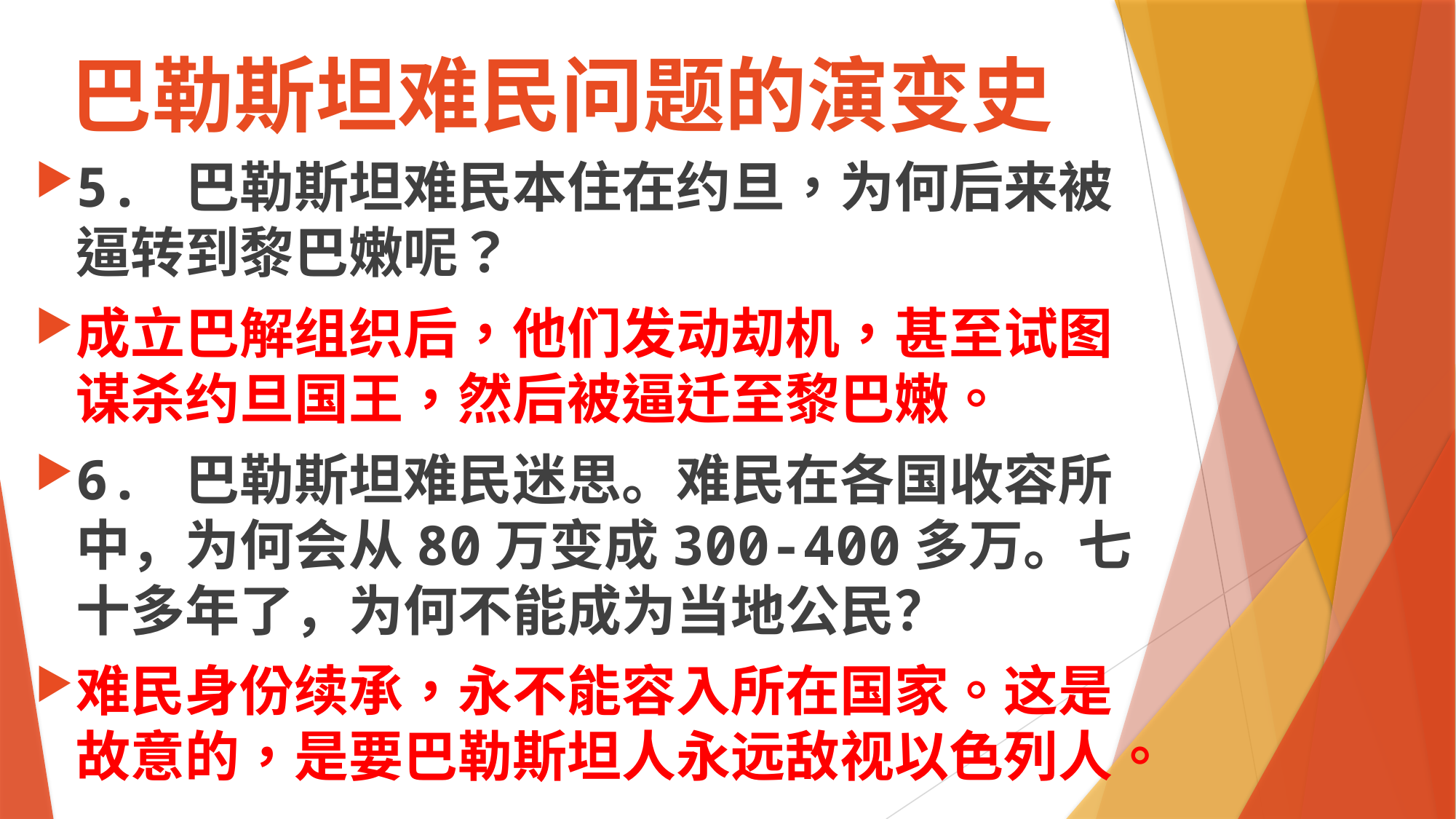

# 巴勒斯坦难民问题的演变史
5.	巴勒斯坦难民本住在约旦，为何后来被逼转到黎巴嫩呢？
成立巴解组织后，他们发动刧机，甚至试图谋杀约旦国王，然后被逼迁至黎巴嫩。
6.	巴勒斯坦难民迷思。难民在各国收容所中，为何会从80万变成300-400多万。七十多年了，为何不能成为当地公民？
难民身份续承，永不能容入所在国家。这是故意的，是要巴勒斯坦人永远敌视以色列人。